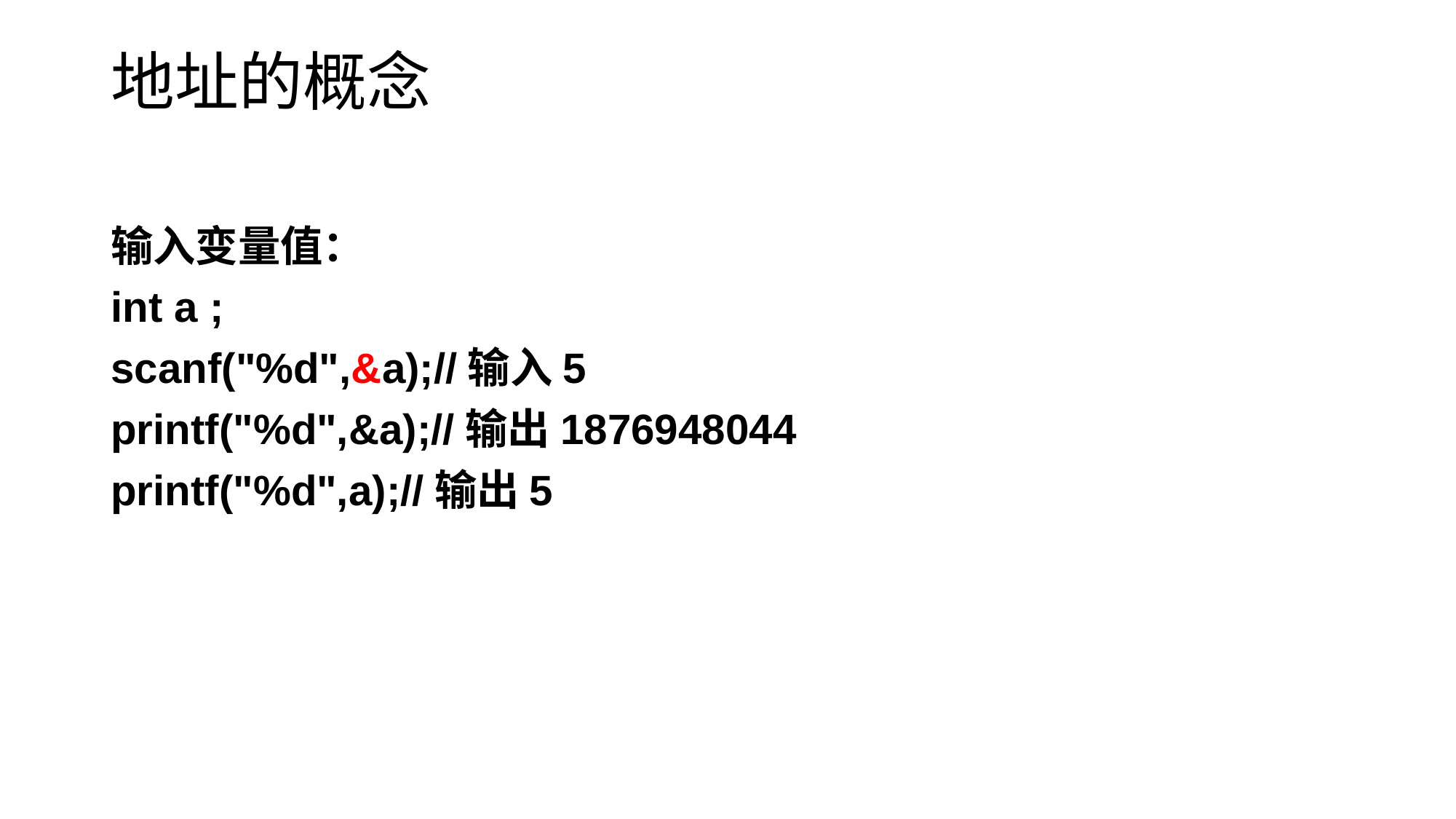

# 地址的概念
输入变量值：
int a ;
scanf("%d",&a);//输入5
printf("%d",&a);//输出1876948044
printf("%d",a);//输出5